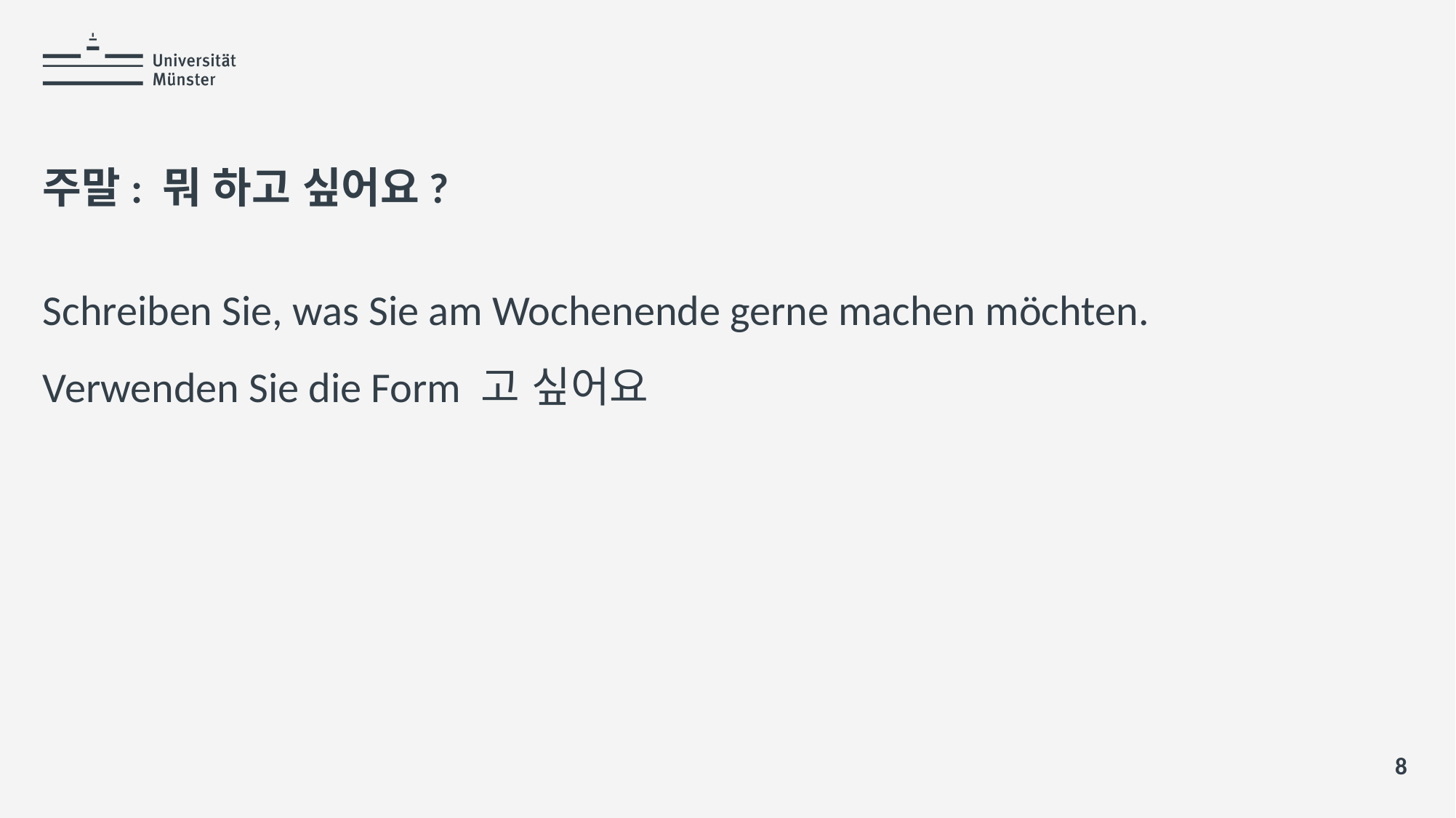

# 주말: 뭐 하고 싶어요?
Schreiben Sie, was Sie am Wochenende gerne machen möchten.
Verwenden Sie die Form 고 싶어요
8